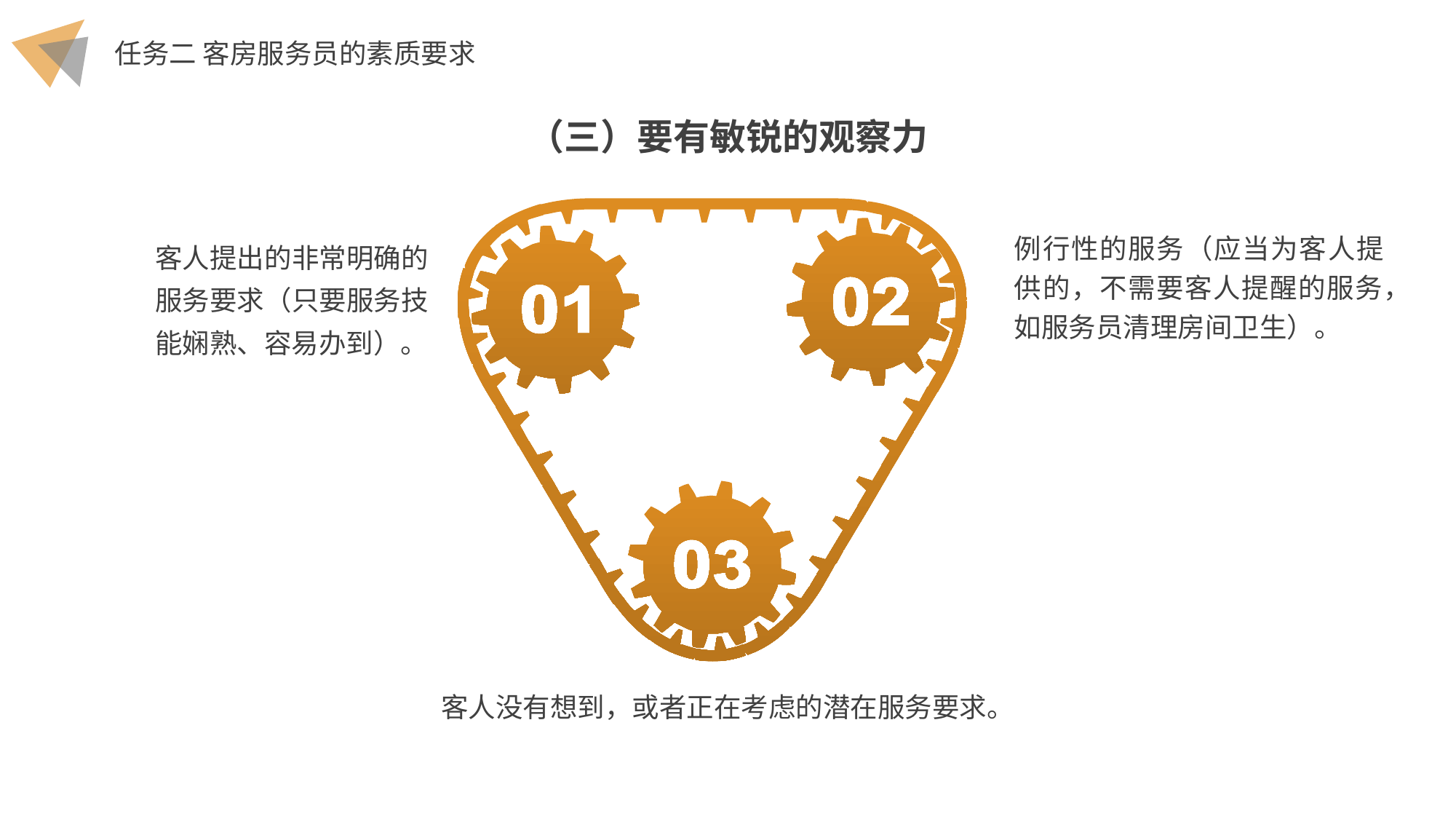

（三）要有敏锐的观察力

例行性的服务（应当为客人提供的，不需要客人提醒的服务，如服务员清理房间卫生）。
客人提出的非常明确的服务要求（只要服务技能娴熟、容易办到）。
客人没有想到，或者正在考虑的潜在服务要求。